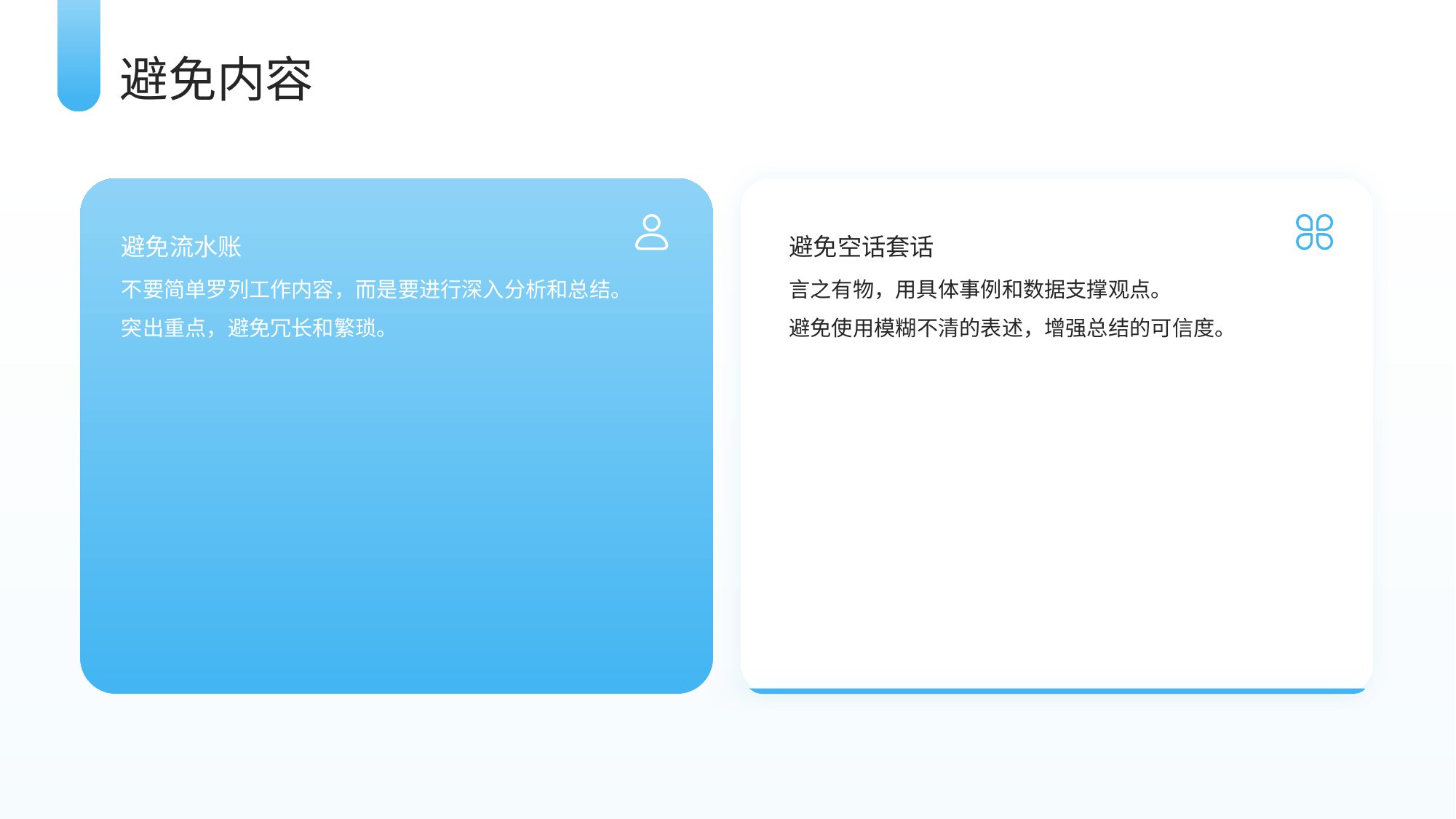

避免内容

避免流水账
避免空话套话

言之有物，用具体事例和数据支撑观点。
避免使用模糊不清的表述，增强总结的可信度。
不要简单罗列工作内容，而是要进行深入分析和总结。
突出重点，避免冗长和繁琐。